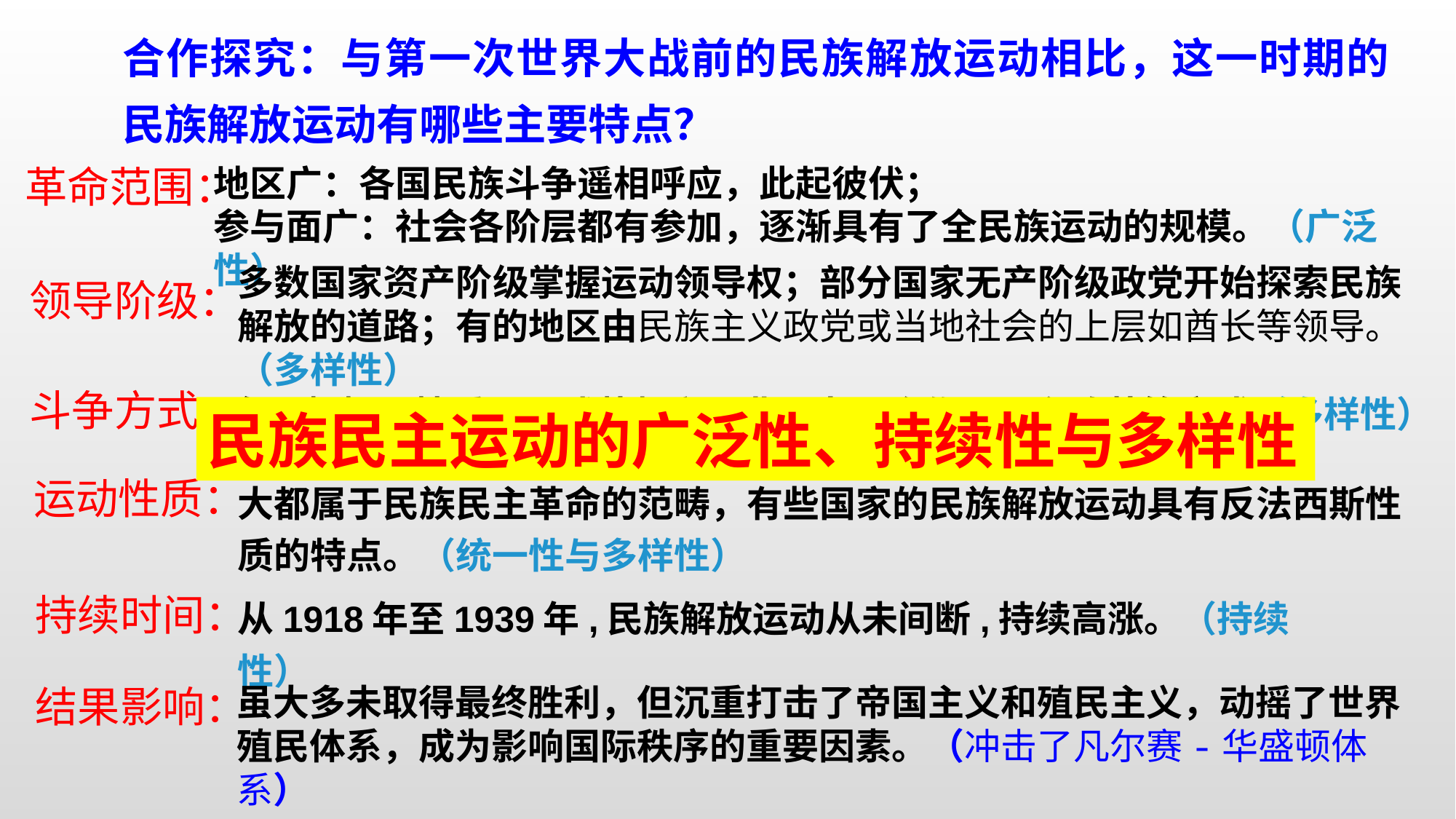

合作探究：与第一次世界大战前的民族解放运动相比，这一时期的民族解放运动有哪些主要特点？
革命范围：
地区广：各国民族斗争遥相呼应，此起彼伏；
参与面广：社会各阶层都有参加，逐渐具有了全民族运动的规模。（广泛性）
多数国家资产阶级掌握运动领导权；部分国家无产阶级政党开始探索民族解放的道路；有的地区由民族主义政党或当地社会的上层如酋长等领导。（多样性）
领导阶级：
斗争方式：
各国根据国情采取了武装起义、非暴力不合作、民主改革等方式（多样性）
民族民主运动的广泛性、持续性与多样性
运动性质：
大都属于民族民主革命的范畴，有些国家的民族解放运动具有反法西斯性质的特点。（统一性与多样性）
从1918年至1939年,民族解放运动从未间断,持续高涨。（持续性）
持续时间：
结果影响：
虽大多未取得最终胜利，但沉重打击了帝国主义和殖民主义，动摇了世界殖民体系，成为影响国际秩序的重要因素。（冲击了凡尔赛-华盛顿体系）